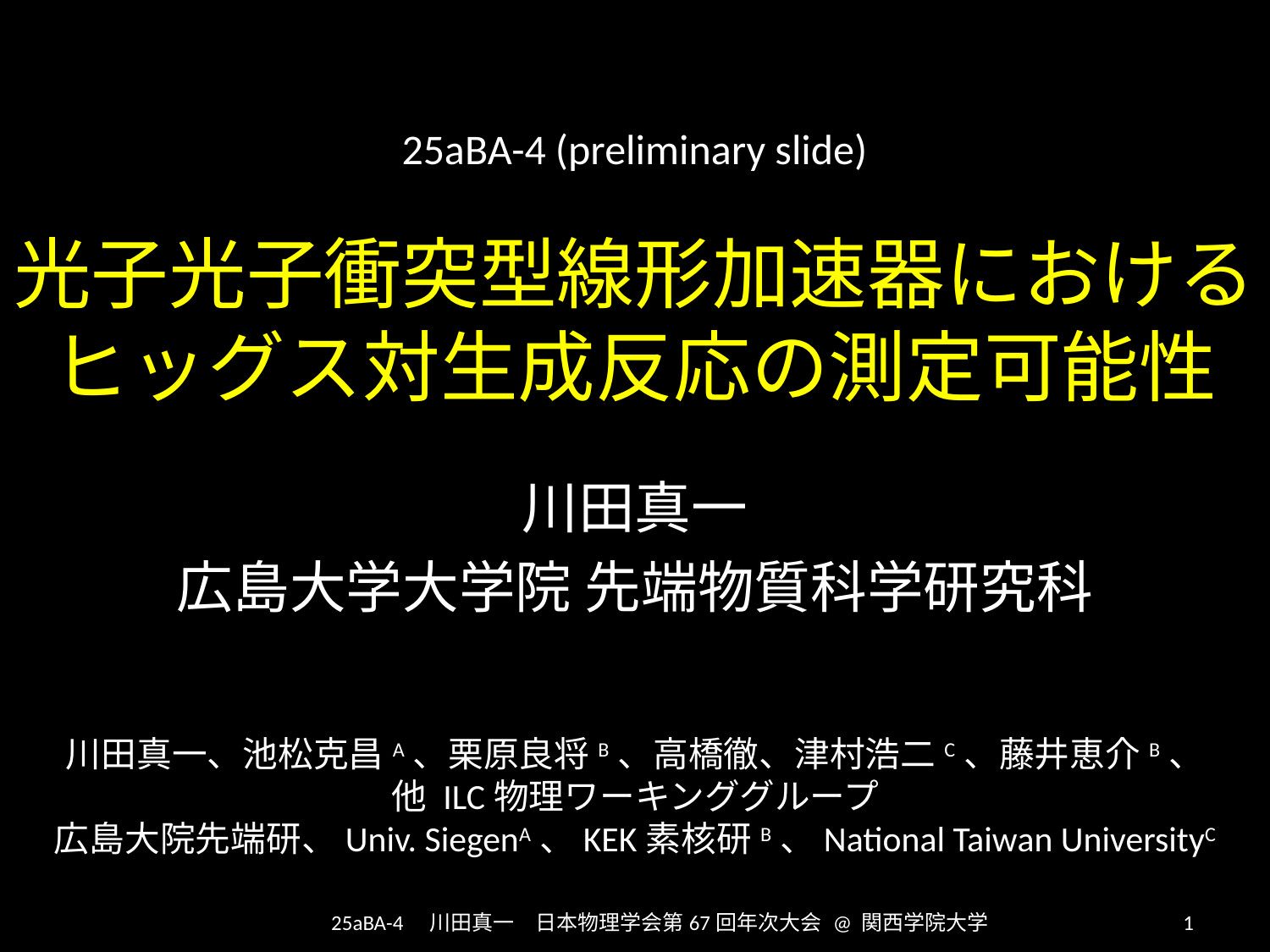

25aBA-4 (preliminary slide)
# 光子光子衝突型線形加速器における ヒッグス対生成反応の測定可能性
川田真一
広島大学大学院 先端物質科学研究科
川田真一、池松克昌A、栗原良将B、高橋徹、津村浩二C、藤井恵介B、
他 ILC物理ワーキンググループ
広島大院先端研、Univ. SiegenA、KEK素核研B、National Taiwan UniversityC
25aBA-4　川田真一　日本物理学会第67回年次大会 @ 関西学院大学
1